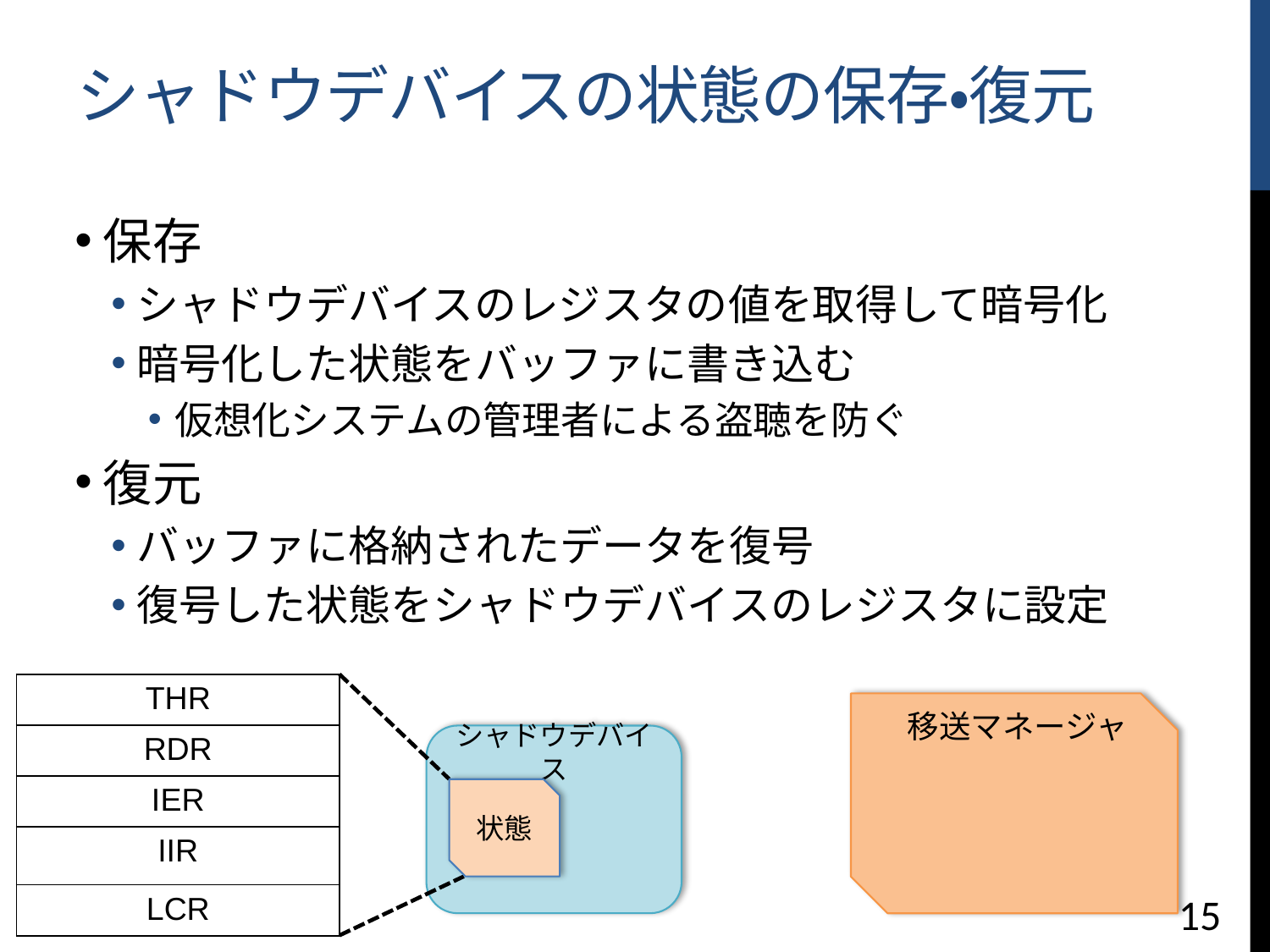

# シャドウデバイスの状態の保存・復元
保存
シャドウデバイスのレジスタの値を取得して暗号化
暗号化した状態をバッファに書き込む
仮想化システムの管理者による盗聴を防ぐ
復元
バッファに格納されたデータを復号
復号した状態をシャドウデバイスのレジスタに設定
| THR |
| --- |
| RDR |
| IER |
| IIR |
| LCR |

移送マネージャ
シャドウデバイス

状態

15